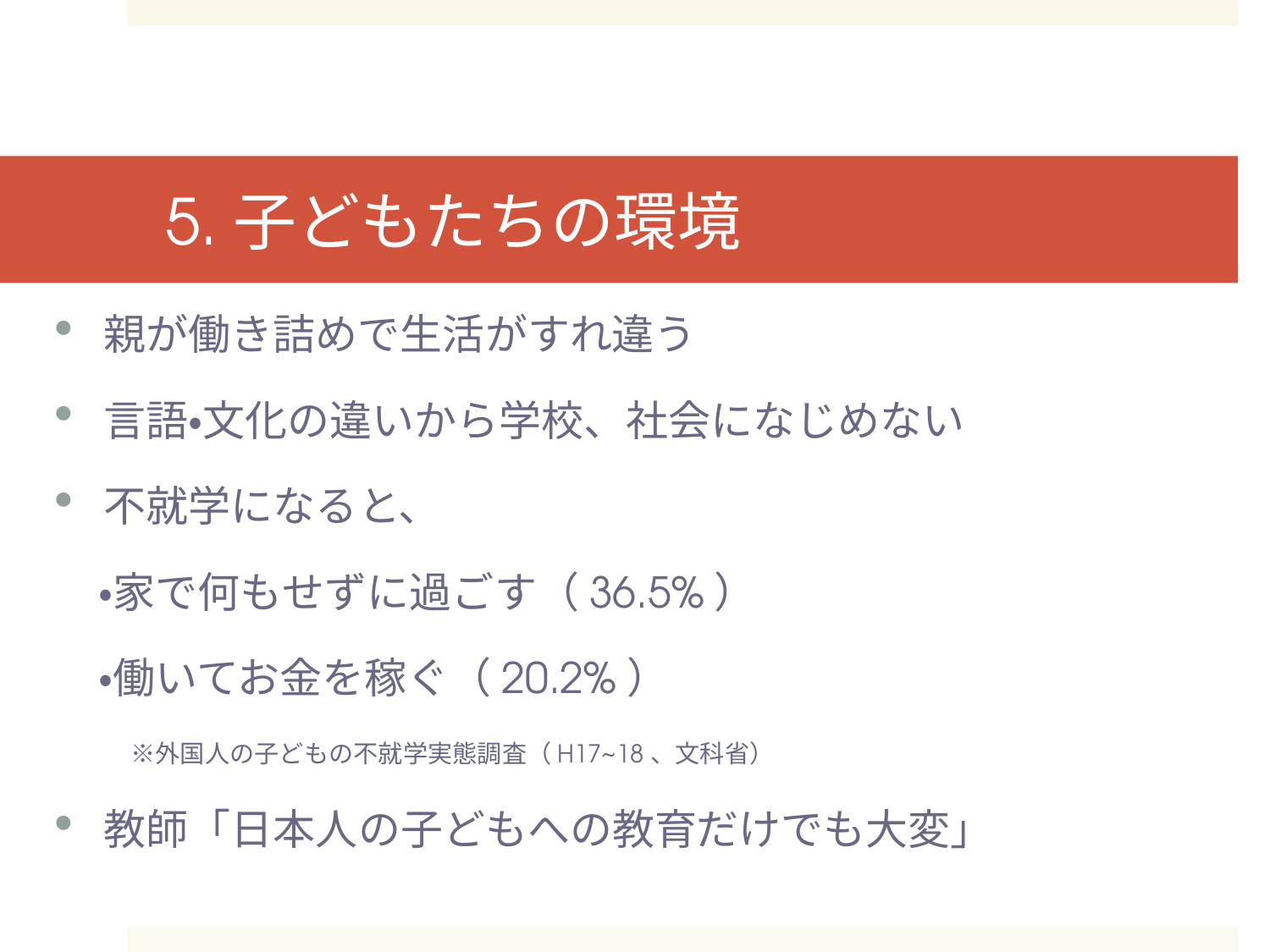

# 5.子どもたちの環境
親が働き詰めで生活がすれ違う
言語・文化の違いから学校、社会になじめない
不就学になると、
　・家で何もせずに過ごす（36.5%）
　・働いてお金を稼ぐ（20.2%）
　　　※外国人の子どもの不就学実態調査（H17~18、文科省）
教師「日本人の子どもへの教育だけでも大変」